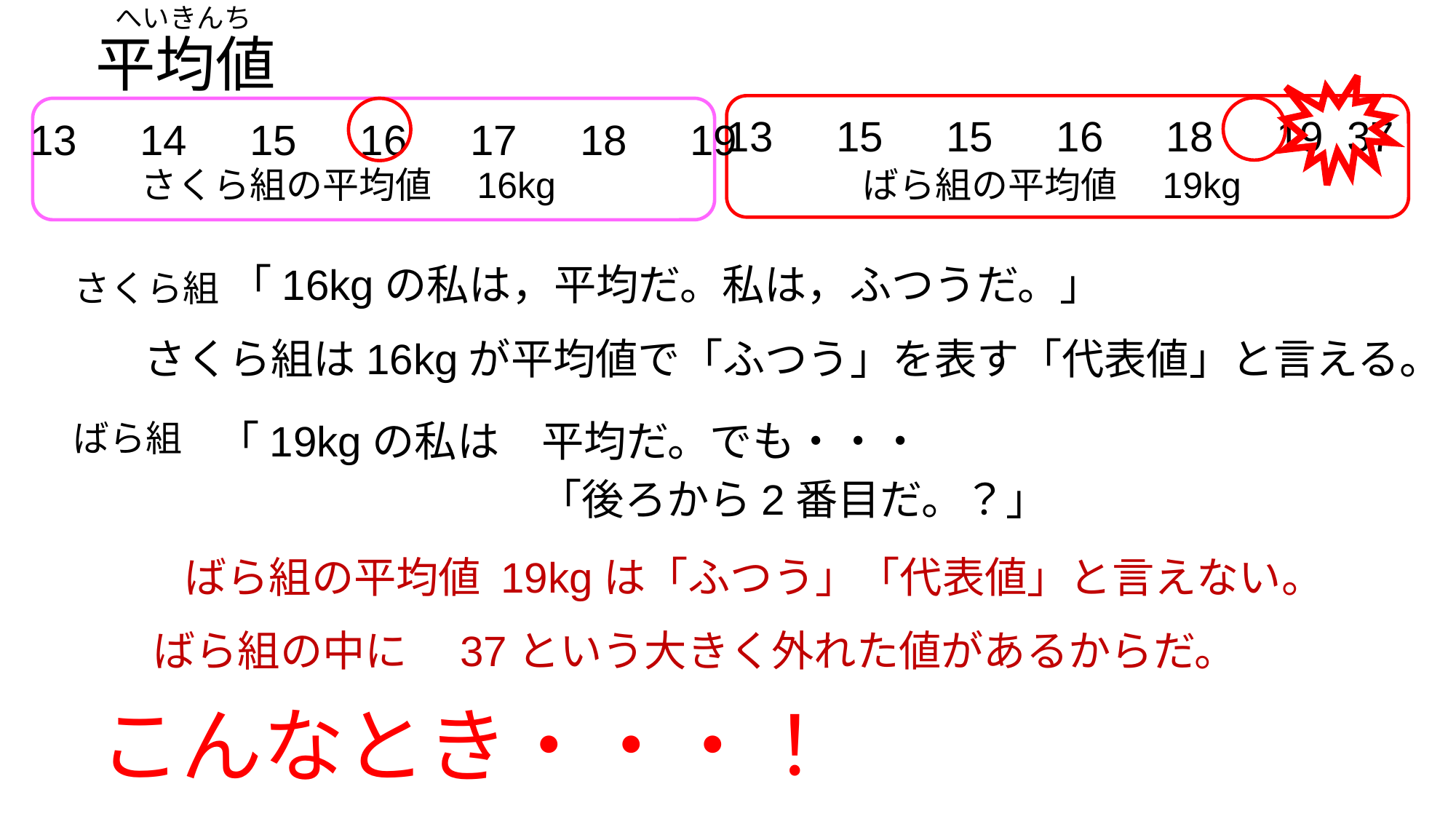

へいきんち
# 平均値

13　15　15　16　18　19  37
13　14　15　16　17　18　19
さくら組の平均値　16kg
ばら組の平均値　19kg
「16kgの私は，平均だ。私は，ふつうだ。」
さくら組
さくら組は16kgが平均値で「ふつう」を表す「代表値」と言える。
「19kgの私は　平均だ。でも・・・
ばら組
「後ろから2番目だ。？」
ばら組の平均値 19kgは「ふつう」「代表値」と言えない。
ばら組の中に　37という大きく外れた値があるからだ。
こんなとき・・・！